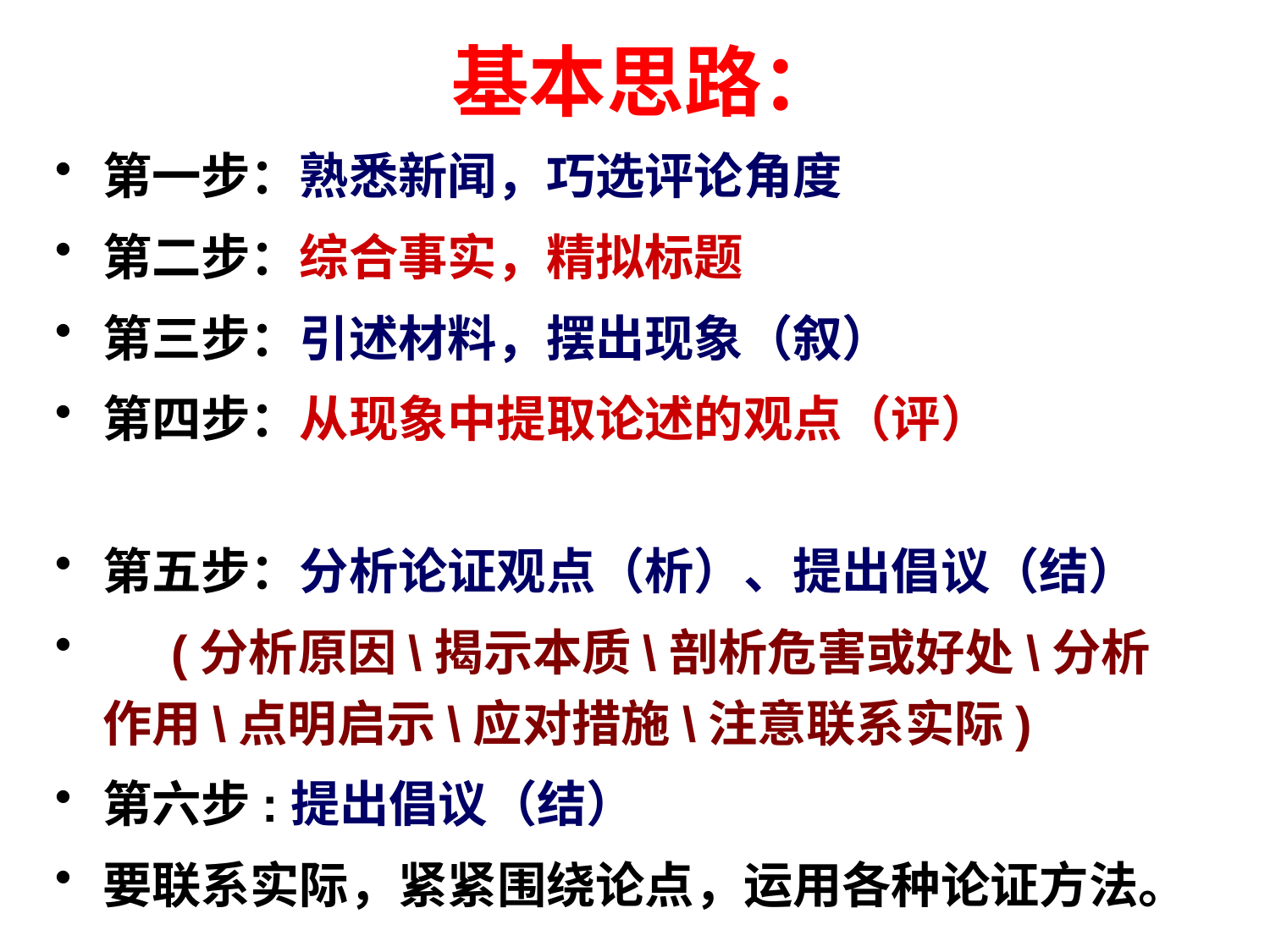

# 基本思路：
第一步：熟悉新闻，巧选评论角度
第二步：综合事实，精拟标题
第三步：引述材料，摆出现象（叙）
第四步：从现象中提取论述的观点（评）
第五步：分析论证观点（析）、提出倡议（结）
     (分析原因\揭示本质\剖析危害或好处\分析作用\点明启示\应对措施\注意联系实际)
第六步:提出倡议（结）
要联系实际，紧紧围绕论点，运用各种论证方法。